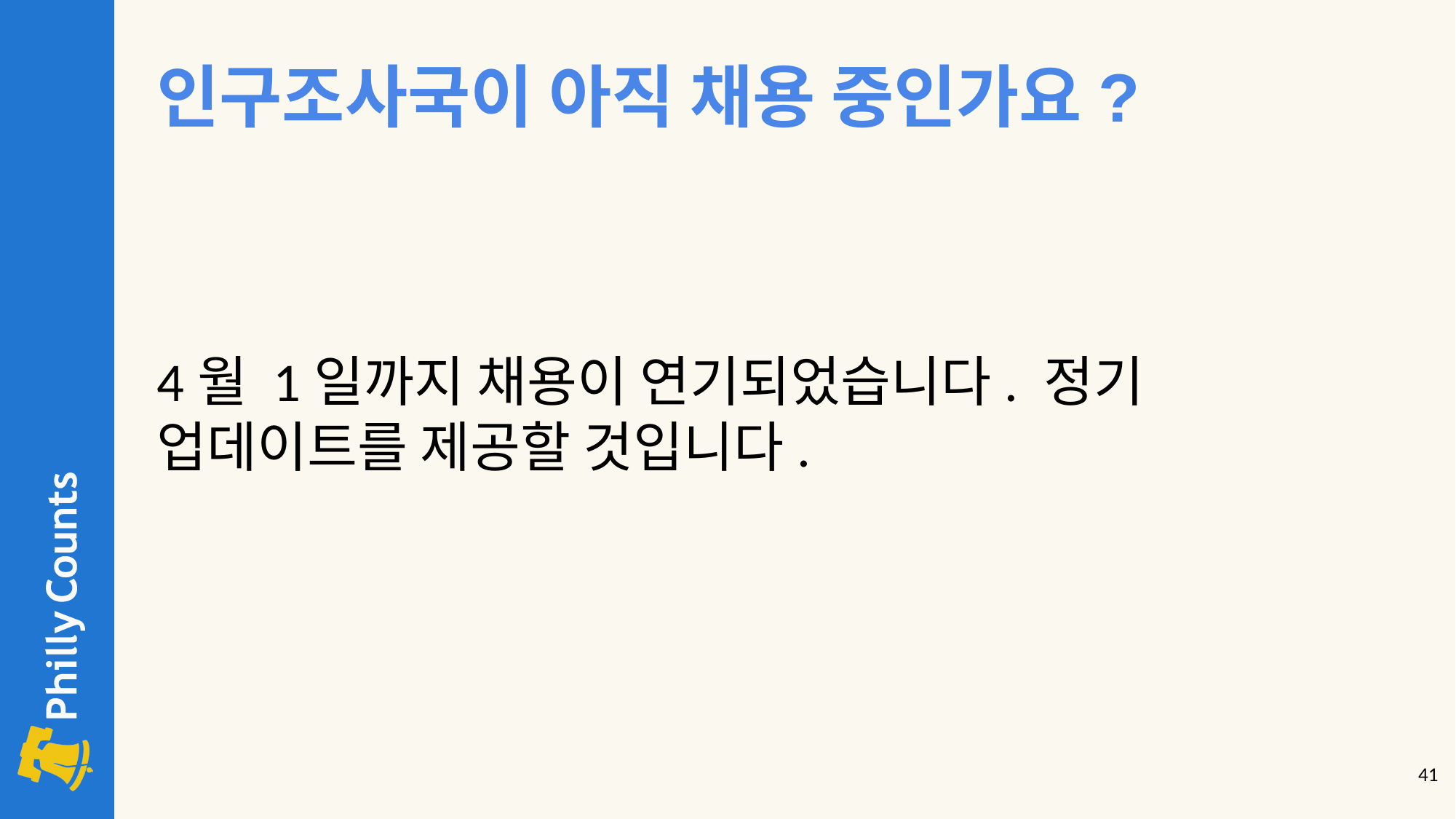

인구조사국이 아직 채용 중인가요?

4월 1일까지 채용이 연기되었습니다. 정기 업데이트를 제공할 것입니다.
41